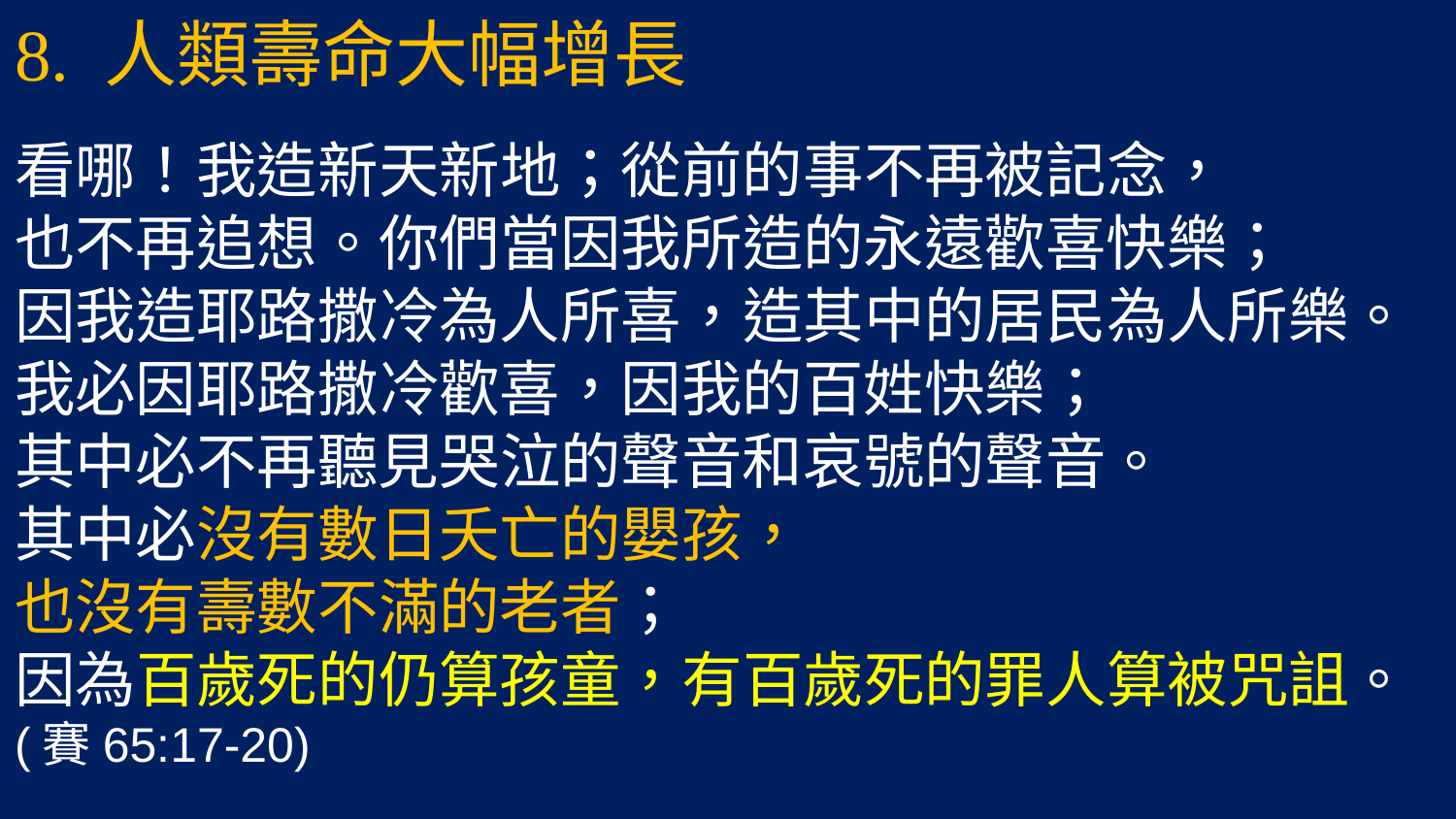

8. 人類壽命大幅增長

看哪！我造新天新地；從前的事不再被記念，
也不再追想。你們當因我所造的永遠歡喜快樂；
因我造耶路撒冷為人所喜，造其中的居民為人所樂。 我必因耶路撒冷歡喜，因我的百姓快樂；
其中必不再聽見哭泣的聲音和哀號的聲音。
其中必沒有數日夭亡的嬰孩，
也沒有壽數不滿的老者；
因為百歲死的仍算孩童，有百歲死的罪人算被咒詛。
(賽65:17-20)